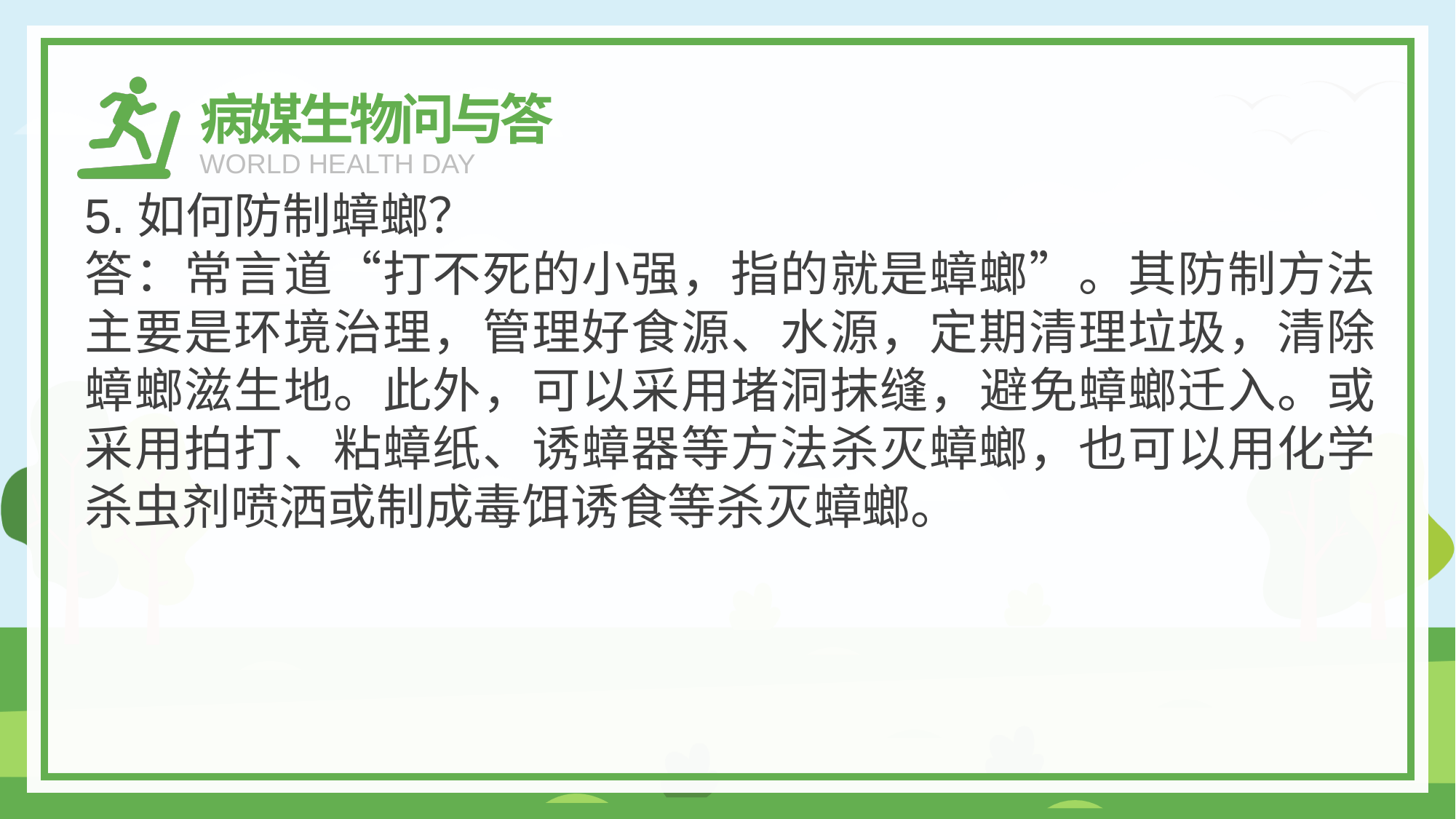

病媒生物问与答
WORLD HEALTH DAY
5.如何防制蟑螂？
答：常言道“打不死的小强，指的就是蟑螂”。其防制方法主要是环境治理，管理好食源、水源，定期清理垃圾，清除蟑螂滋生地。此外，可以采用堵洞抹缝，避免蟑螂迁入。或采用拍打、粘蟑纸、诱蟑器等方法杀灭蟑螂，也可以用化学杀虫剂喷洒或制成毒饵诱食等杀灭蟑螂。